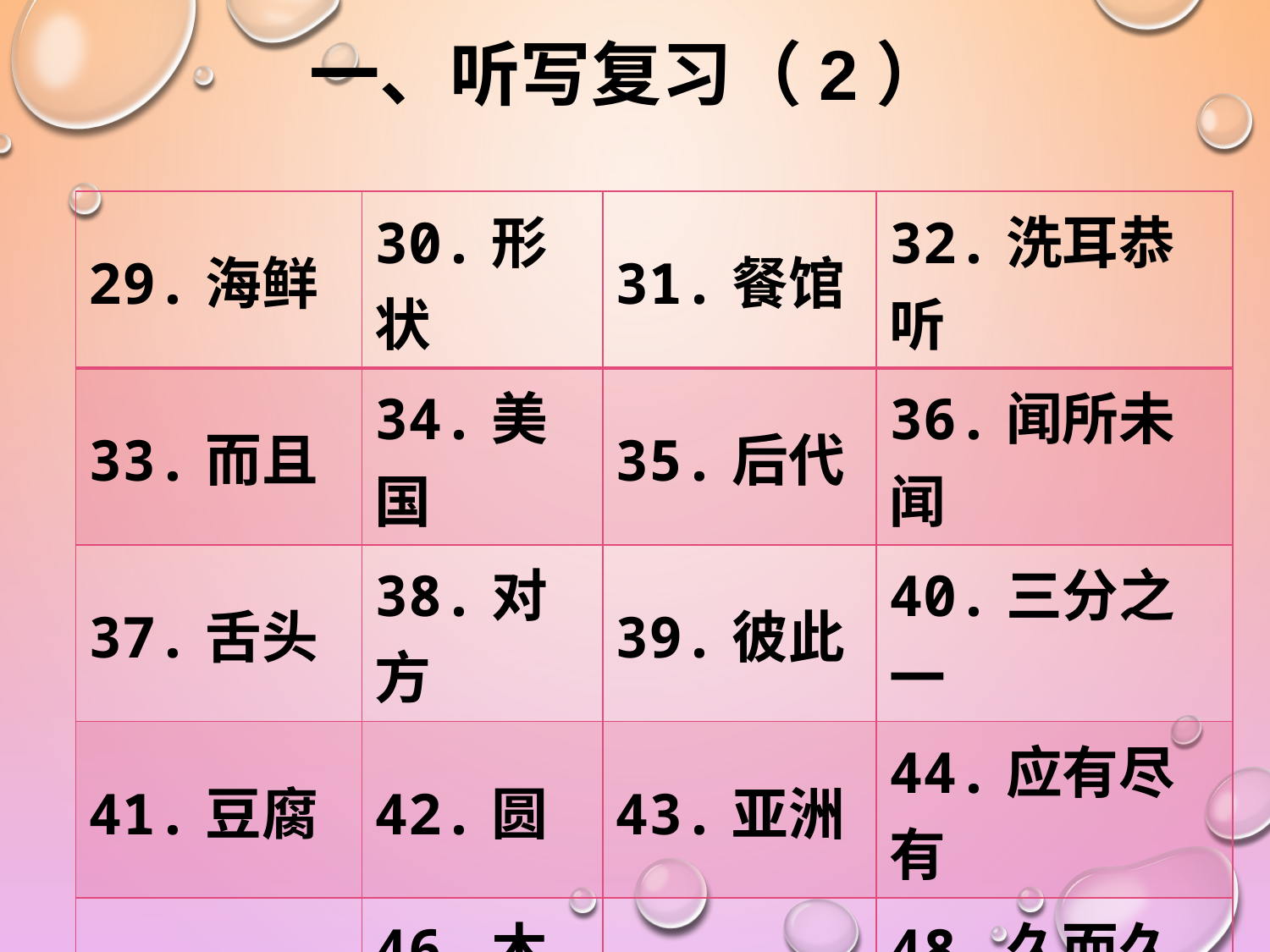

一、听写复习（2）
| 29.海鲜 | 30.形状 | 31.餐馆 | 32.洗耳恭听 |
| --- | --- | --- | --- |
| 33.而且 | 34.美国 | 35.后代 | 36.闻所未闻 |
| 37.舌头 | 38.对方 | 39.彼此 | 40.三分之一 |
| 41.豆腐 | 42.圆 | 43.亚洲 | 44.应有尽有 |
| 45.扁 | 46.木耳 | 47.鲜美 | 48.久而久之 |
| 49.无名指 | 50.希奇 |  |  |